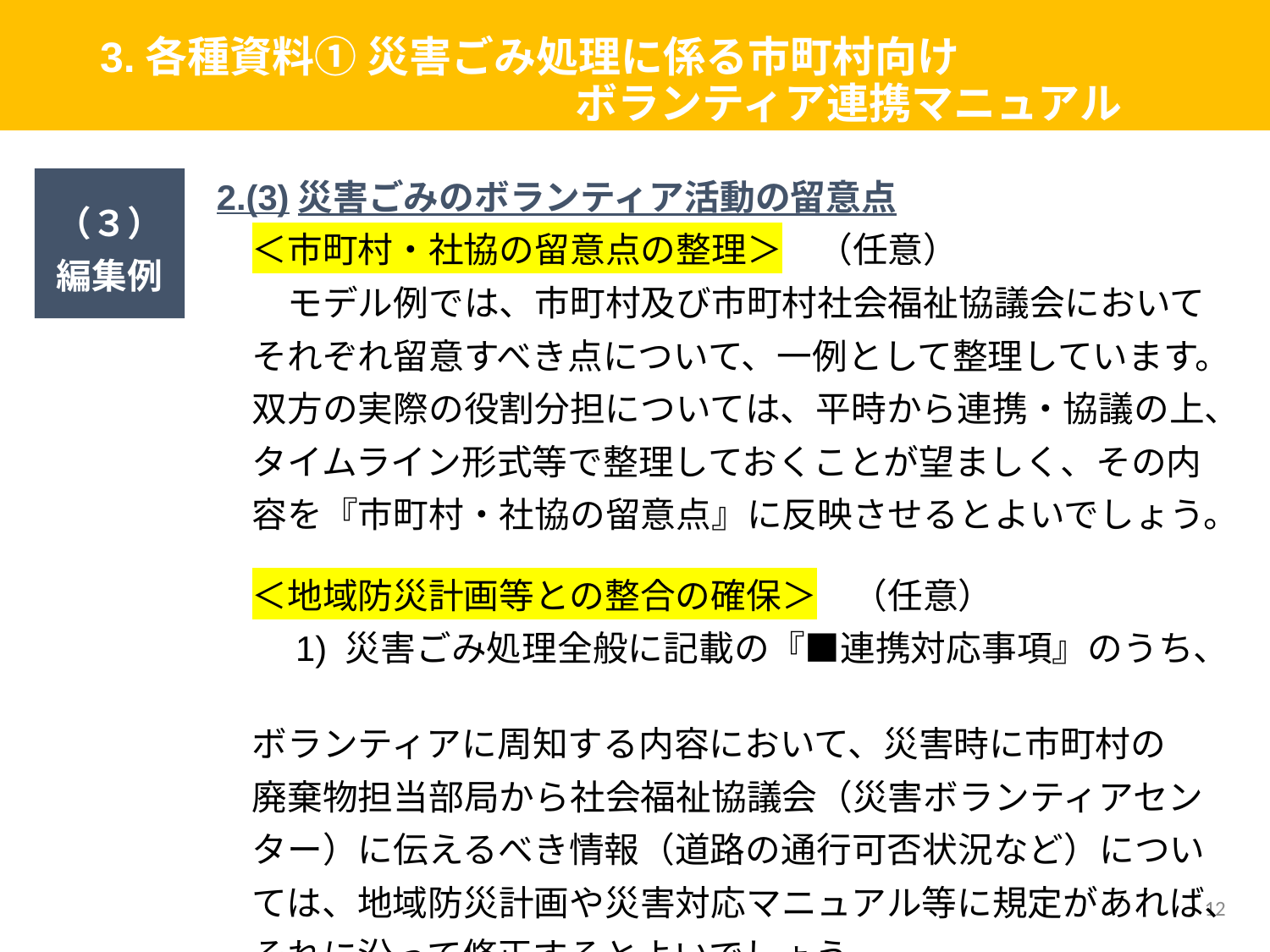

# 3.各種資料① 災害ごみ処理に係る市町村向け 　　　　　　 　　　　　ボランティア連携マニュアル
（３）
編集例
2.(3)災害ごみのボランティア活動の留意点
　＜市町村・社協の留意点の整理＞　（任意）
　　モデル例では、市町村及び市町村社会福祉協議会において
　それぞれ留意すべき点について、一例として整理しています。
　双方の実際の役割分担については、平時から連携・協議の上、
　タイムライン形式等で整理しておくことが望ましく、その内
　容を『市町村・社協の留意点』に反映させるとよいでしょう。

　＜地域防災計画等との整合の確保＞　（任意）
　　1) 災害ごみ処理全般に記載の『■連携対応事項』のうち、
　ボランティアに周知する内容において、災害時に市町村の
　廃棄物担当部局から社会福祉協議会（災害ボランティアセン
　ター）に伝えるべき情報（道路の通行可否状況など）につい
　ては、地域防災計画や災害対応マニュアル等に規定があれば、
　それに沿って修正するとよいでしょう。

12